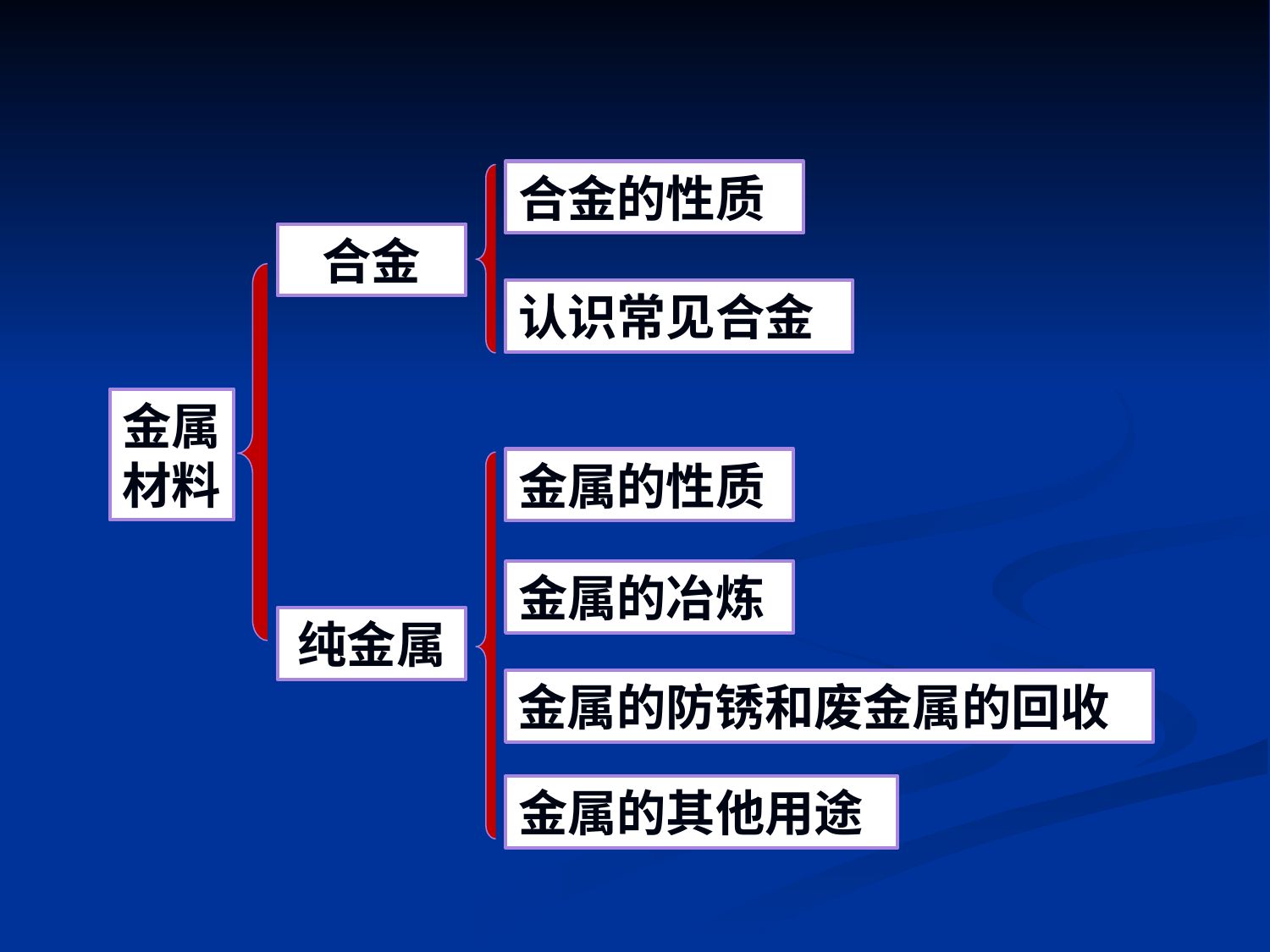

合金的性质

合金

认识常见合金
金属
材料
金属的性质

金属的冶炼
纯金属
金属的防锈和废金属的回收
金属的其他用途